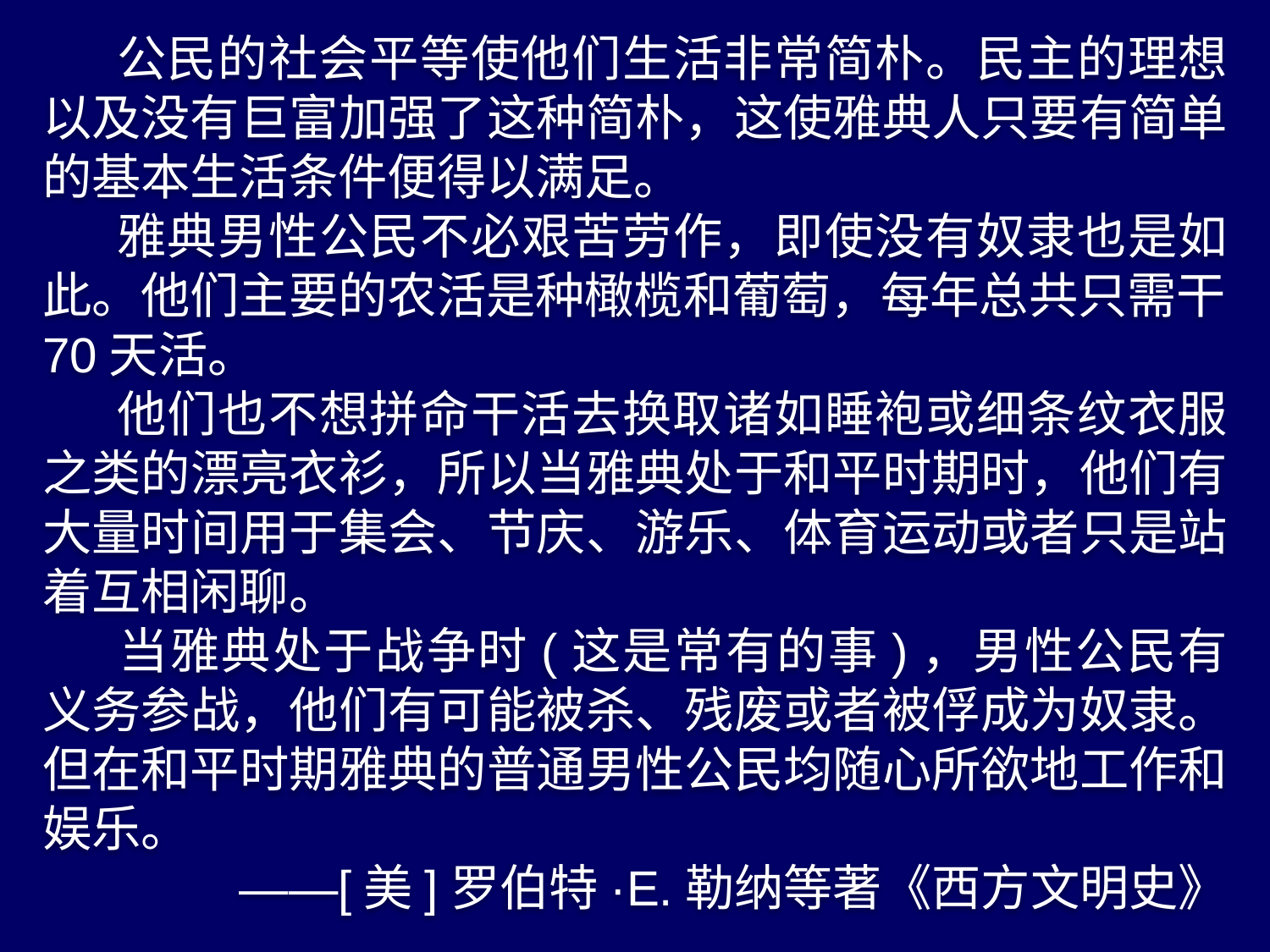

公民的社会平等使他们生活非常简朴。民主的理想以及没有巨富加强了这种简朴，这使雅典人只要有简单的基本生活条件便得以满足。
  雅典男性公民不必艰苦劳作，即使没有奴隶也是如此。他们主要的农活是种橄榄和葡萄，每年总共只需干70天活。
  他们也不想拼命干活去换取诸如睡袍或细条纹衣服之类的漂亮衣衫，所以当雅典处于和平时期时，他们有大量时间用于集会、节庆、游乐、体育运动或者只是站着互相闲聊。
  当雅典处于战争时(这是常有的事)，男性公民有义务参战，他们有可能被杀、残废或者被俘成为奴隶。但在和平时期雅典的普通男性公民均随心所欲地工作和娱乐。
——[美]罗伯特·E.勒纳等著《西方文明史》